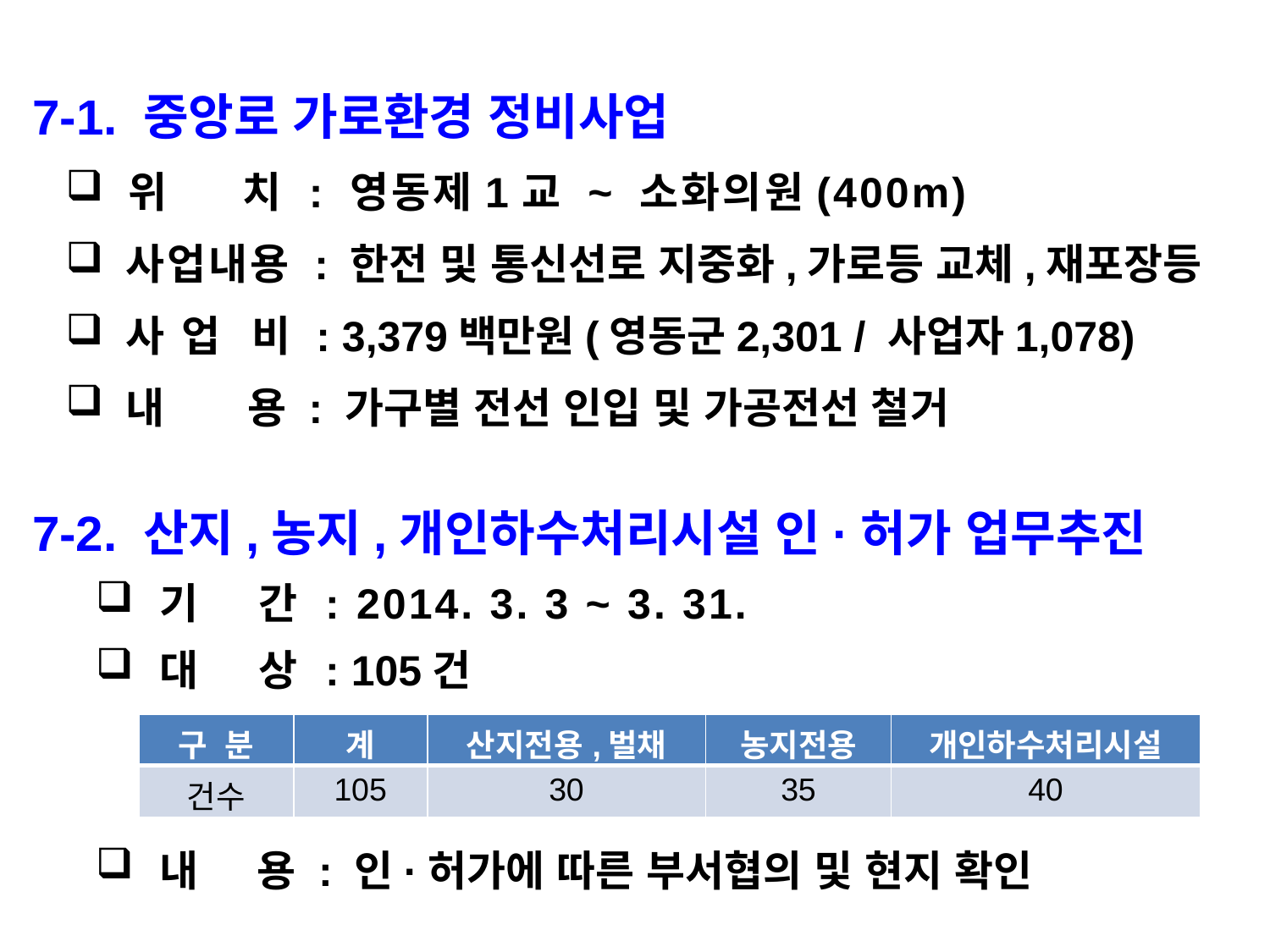

7-1. 중앙로 가로환경 정비사업
 위     치 : 영동제1교 ~ 소화의원(400m)
 사업내용 : 한전 및 통신선로 지중화,가로등 교체,재포장등
 사 업  비 : 3,379백만원(영동군2,301 / 사업자1,078)
 내       용 : 가구별 전선 인입 및 가공전선 철거
7-2. 산지,농지,개인하수처리시설 인·허가 업무추진
기    간 : 2014. 3. 3 ~ 3. 31.
대    상 : 105건

내     용 : 인·허가에 따른 부서협의 및 현지 확인
| 구 분 | 계 | 산지전용,벌채 | 농지전용 | 개인하수처리시설 |
| --- | --- | --- | --- | --- |
| 건수 | 105 | 30 | 35 | 40 |